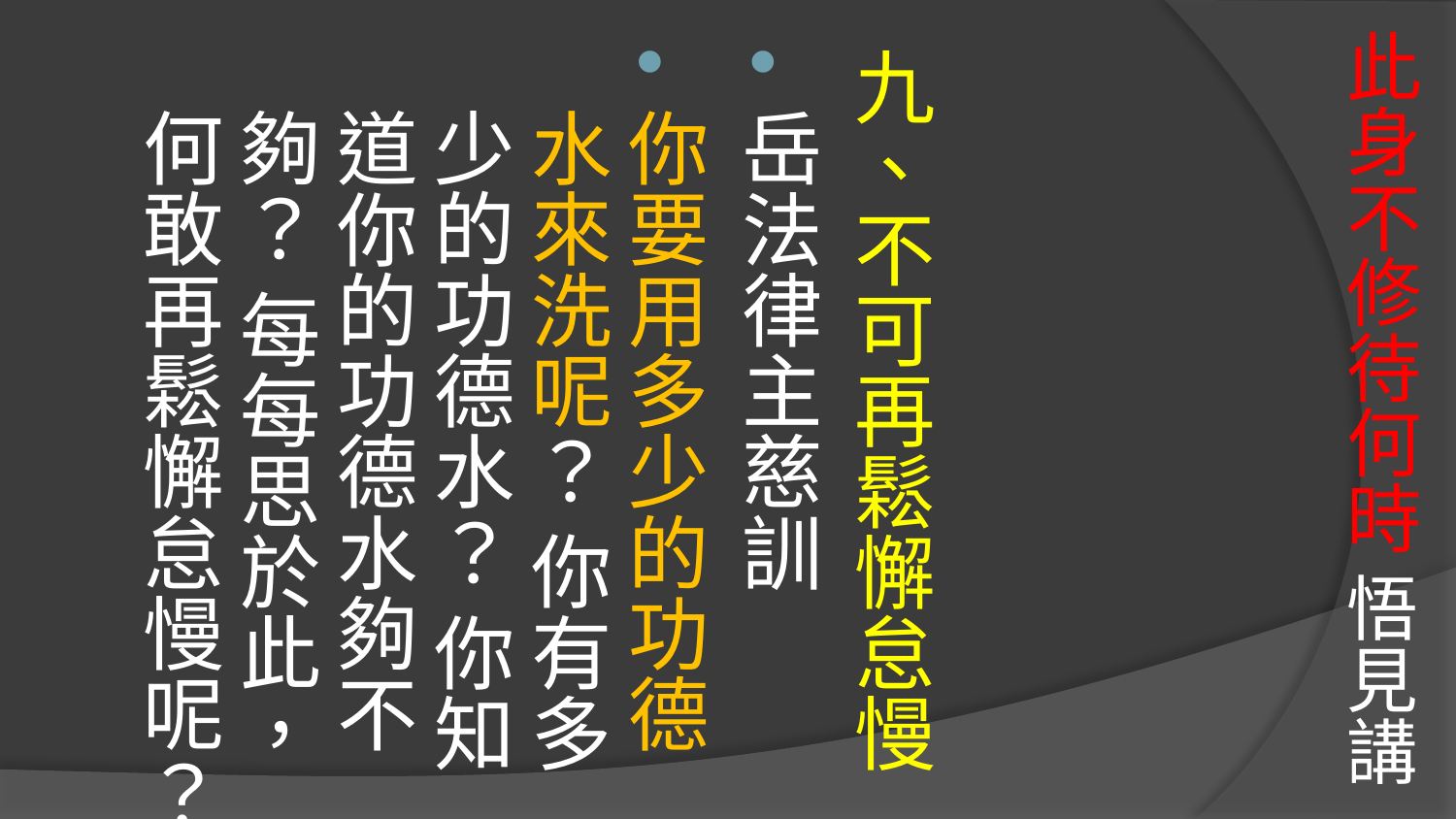

# 此身不修待何時 悟見講
九、不可再鬆懈怠慢
岳法律主慈訓
你要用多少的功德水來洗呢？ 你有多少的功德水？ 你知道你的功德水夠不夠？ 每每思於此，何敢再鬆懈怠慢呢？